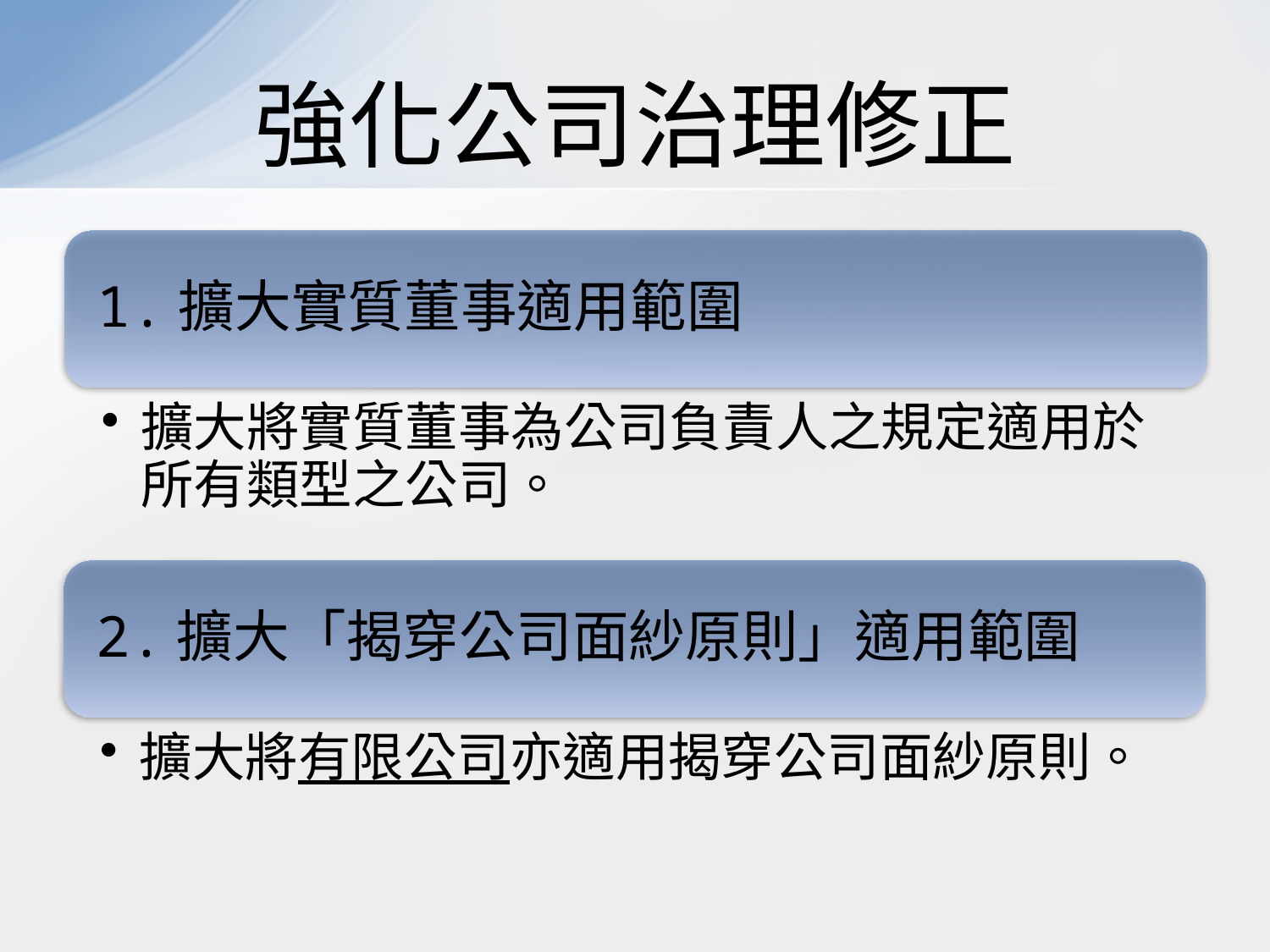

# 強化公司治理修正
1.擴大實質董事適用範圍
擴大將實質董事為公司負責人之規定適用於所有類型之公司。
2.擴大「揭穿公司面紗原則」適用範圍
擴大將有限公司亦適用揭穿公司面紗原則。